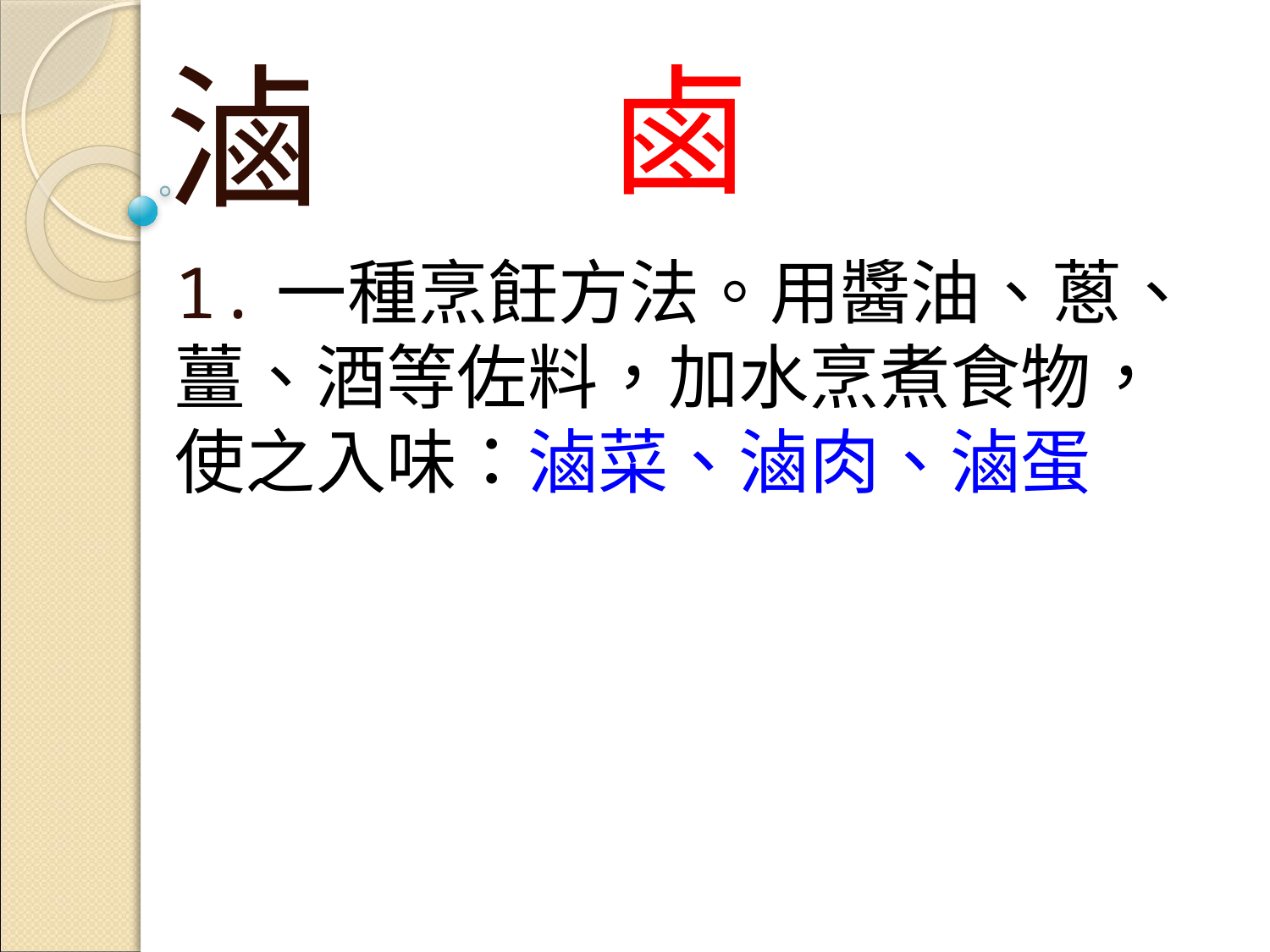

滷
# 鹵
1.一種烹飪方法。用醬油、蔥、薑、酒等佐料，加水烹煮食物，使之入味：滷菜、滷肉、滷蛋